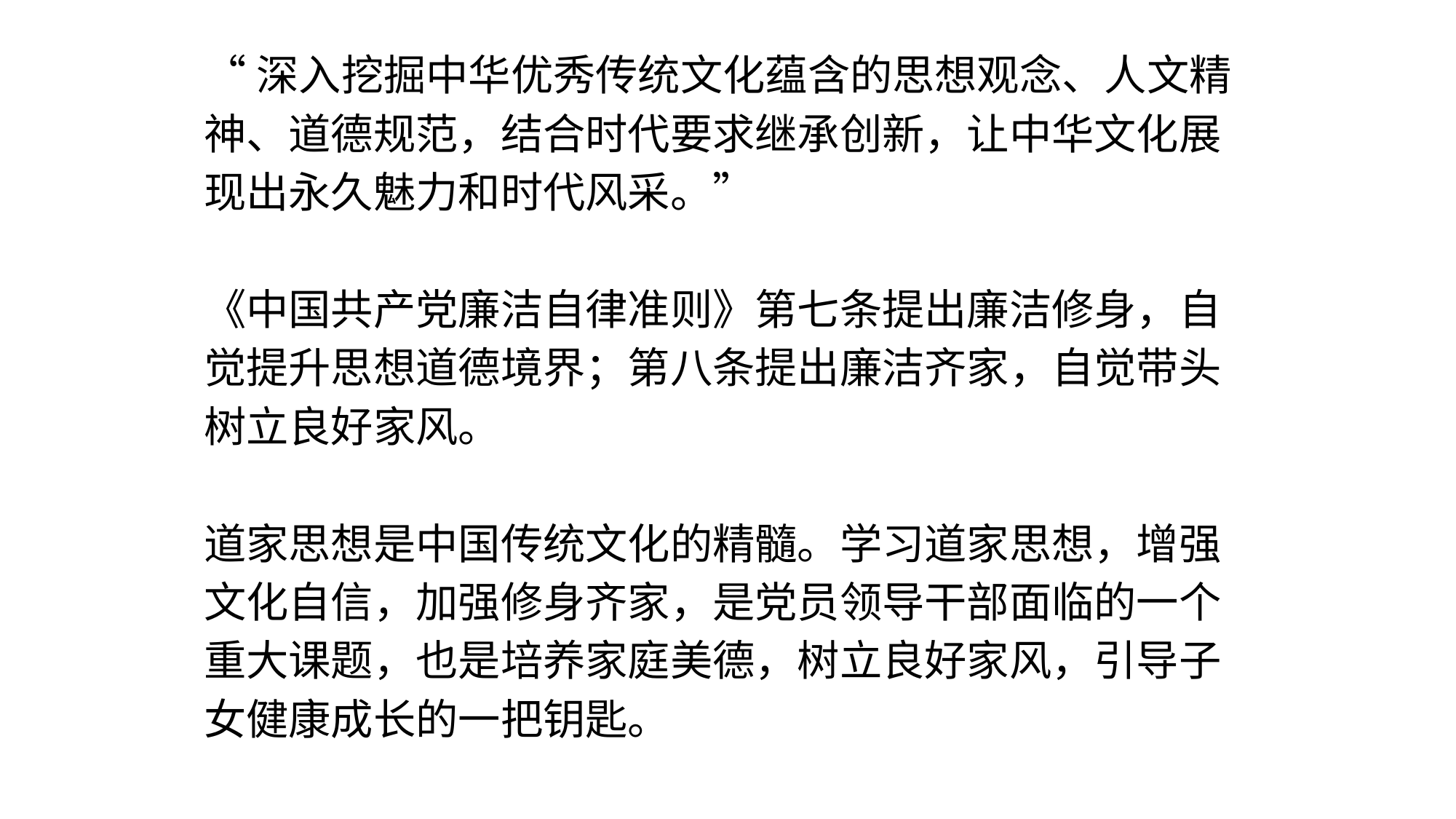

“深入挖掘中华优秀传统文化蕴含的思想观念、人文精神、道德规范，结合时代要求继承创新，让中华文化展现出永久魅力和时代风采。”

《中国共产党廉洁自律准则》第七条提出廉洁修身，自觉提升思想道德境界；第八条提出廉洁齐家，自觉带头树立良好家风。

道家思想是中国传统文化的精髓。学习道家思想，增强文化自信，加强修身齐家，是党员领导干部面临的一个重大课题，也是培养家庭美德，树立良好家风，引导子女健康成长的一把钥匙。